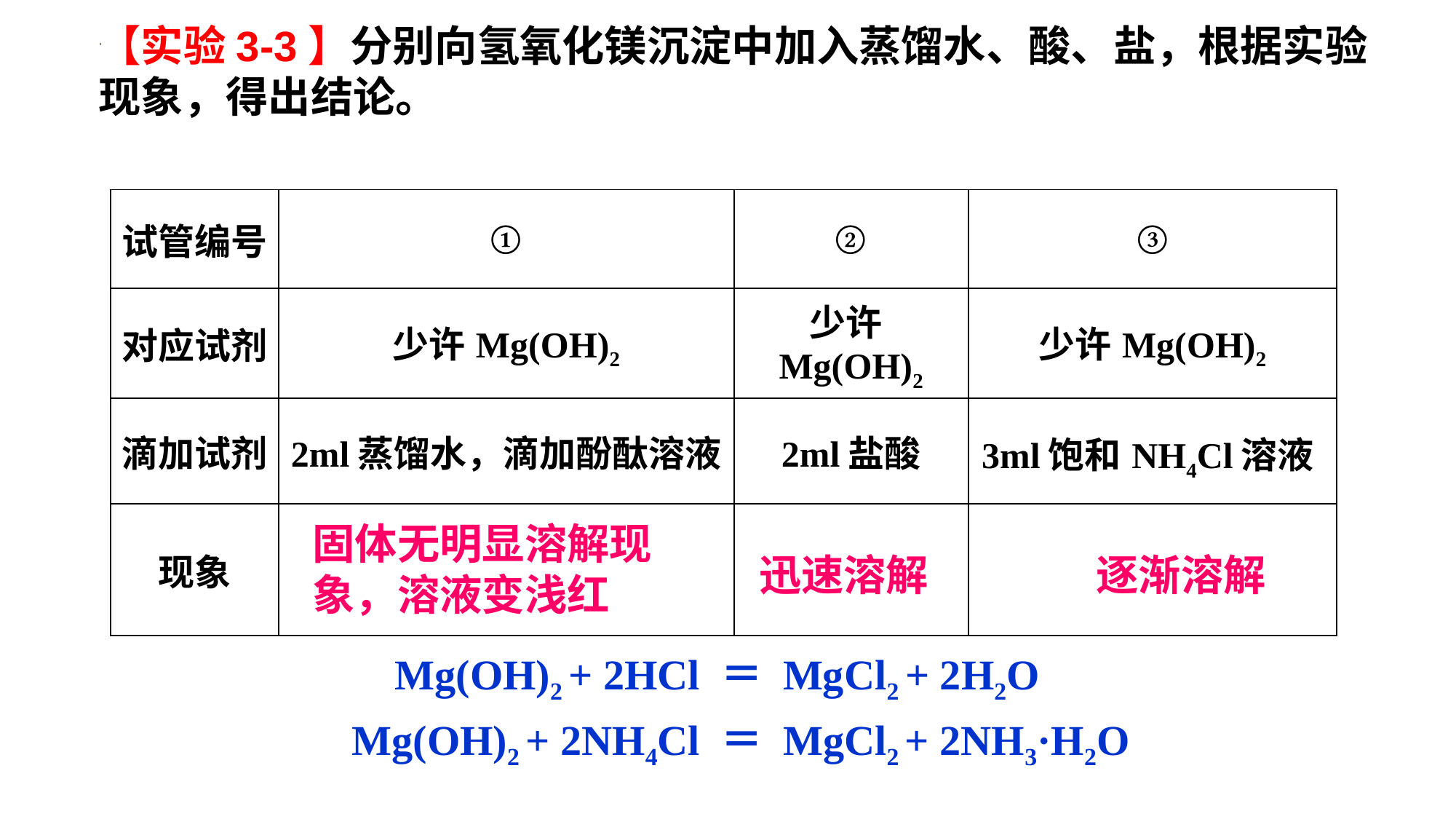

【实验3-3】分别向氢氧化镁沉淀中加入蒸馏水、酸、盐，根据实验现象，得出结论。
| 试管编号 | ① | ② | ③ |
| --- | --- | --- | --- |
| 对应试剂 | 少许Mg(OH)2 | 少许Mg(OH)2 | 少许Mg(OH)2 |
| 滴加试剂 | 2ml蒸馏水，滴加酚酞溶液 | 2ml盐酸 | 3ml饱和NH4Cl溶液 |
| 现象 |  |  |  |

固体无明显溶解现象，溶液变浅红
迅速溶解
逐渐溶解
Mg(OH)2 + 2HCl ＝ MgCl2 + 2H2O

Mg(OH)2 + 2NH4Cl ＝ MgCl2 + 2NH3·H2O